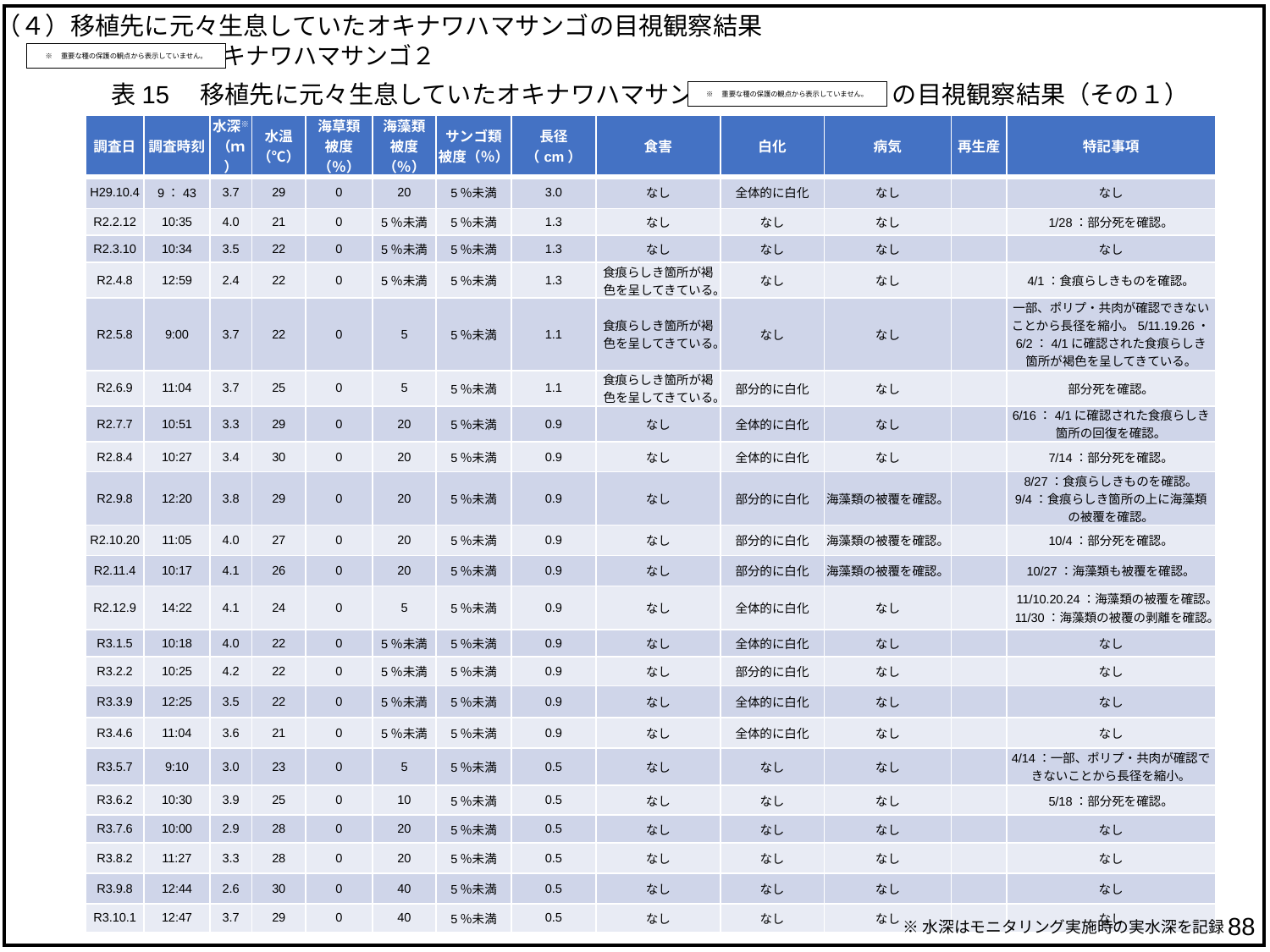

（４）移植先に元々生息していたオキナワハマサンゴの目視観察結果

                           オキナワハマサンゴ２
※　重要な種の保護の観点から表示していません。
表15　移植先に元々生息していたオキナワハマサンゴ                           ２の目視観察結果（その１）
※　重要な種の保護の観点から表示していません。
| 調査日 | 調査時刻 | 水深※ （ｍ） | 水温 （℃） | 海草類 被度（％） | 海藻類 被度（％） | サンゴ類 被度（％） | 長径 （cm） | 食害 | 白化 | 病気 | 再生産 | 特記事項 |
| --- | --- | --- | --- | --- | --- | --- | --- | --- | --- | --- | --- | --- |
| H29.10.4 | 9：43 | 3.7 | 29 | 0 | 20 | 5％未満 | 3.0 | なし | 全体的に白化 | なし |  | なし |
| R2.2.12 | 10:35 | 4.0 | 21 | 0 | 5％未満 | 5％未満 | 1.3 | なし | なし | なし |  | 1/28：部分死を確認。 |
| R2.3.10 | 10:34 | 3.5 | 22 | 0 | 5％未満 | 5％未満 | 1.3 | なし | なし | なし |  | なし |
| R2.4.8 | 12:59 | 2.4 | 22 | 0 | 5％未満 | 5％未満 | 1.3 | 食痕らしき箇所が褐色を呈してきている。 | なし | なし |  | 4/1：食痕らしきものを確認。 |
| R2.5.8 | 9:00 | 3.7 | 22 | 0 | 5 | 5％未満 | 1.1 | 食痕らしき箇所が褐色を呈してきている。 | なし | なし |  | 一部、ポリプ・共肉が確認できないことから長径を縮小。5/11.19.26・6/2：4/1に確認された食痕らしき箇所が褐色を呈してきている。 |
| R2.6.9 | 11:04 | 3.7 | 25 | 0 | 5 | 5％未満 | 1.1 | 食痕らしき箇所が褐色を呈してきている。 | 部分的に白化 | なし |  | 部分死を確認。 |
| R2.7.7 | 10:51 | 3.3 | 29 | 0 | 20 | 5％未満 | 0.9 | なし | 全体的に白化 | なし |  | 6/16：4/1に確認された食痕らしき箇所の回復を確認。 |
| R2.8.4 | 10:27 | 3.4 | 30 | 0 | 20 | 5％未満 | 0.9 | なし | 全体的に白化 | なし |  | 7/14：部分死を確認。 |
| R2.9.8 | 12:20 | 3.8 | 29 | 0 | 20 | 5％未満 | 0.9 | なし | 部分的に白化 | 海藻類の被覆を確認。 |  | 8/27：食痕らしきものを確認。 9/4：食痕らしき箇所の上に海藻類の被覆を確認。 |
| R2.10.20 | 11:05 | 4.0 | 27 | 0 | 20 | 5％未満 | 0.9 | なし | 部分的に白化 | 海藻類の被覆を確認。 |  | 10/4：部分死を確認。 |
| R2.11.4 | 10:17 | 4.1 | 26 | 0 | 20 | 5％未満 | 0.9 | なし | 部分的に白化 | 海藻類の被覆を確認。 |  | 10/27：海藻類も被覆を確認。 |
| R2.12.9 | 14:22 | 4.1 | 24 | 0 | 5 | 5％未満 | 0.9 | なし | 全体的に白化 | なし |  | 11/10.20.24：海藻類の被覆を確認。11/30：海藻類の被覆の剥離を確認。 |
| R3.1.5 | 10:18 | 4.0 | 22 | 0 | 5％未満 | 5％未満 | 0.9 | なし | 全体的に白化 | なし |  | なし |
| R3.2.2 | 10:25 | 4.2 | 22 | 0 | 5％未満 | 5％未満 | 0.9 | なし | 部分的に白化 | なし |  | なし |
| R3.3.9 | 12:25 | 3.5 | 22 | 0 | 5％未満 | 5％未満 | 0.9 | なし | 全体的に白化 | なし |  | なし |
| R3.4.6 | 11:04 | 3.6 | 21 | 0 | 5％未満 | 5％未満 | 0.9 | なし | 全体的に白化 | なし |  | なし |
| R3.5.7 | 9:10 | 3.0 | 23 | 0 | 5 | 5％未満 | 0.5 | なし | なし | なし |  | 4/14：一部、ポリプ・共肉が確認できないことから長径を縮小。 |
| R3.6.2 | 10:30 | 3.9 | 25 | 0 | 10 | 5％未満 | 0.5 | なし | なし | なし |  | 5/18：部分死を確認。 |
| R3.7.6 | 10:00 | 2.9 | 28 | 0 | 20 | 5％未満 | 0.5 | なし | なし | なし |  | なし |
| R3.8.2 | 11:27 | 3.3 | 28 | 0 | 20 | 5％未満 | 0.5 | なし | なし | なし |  | なし |
| R3.9.8 | 12:44 | 2.6 | 30 | 0 | 40 | 5％未満 | 0.5 | なし | なし | なし |  | なし |
| R3.10.1 | 12:47 | 3.7 | 29 | 0 | 40 | 5％未満 | 0.5 | なし | なし | なし |  | なし |
88
※水深はモニタリング実施時の実水深を記録